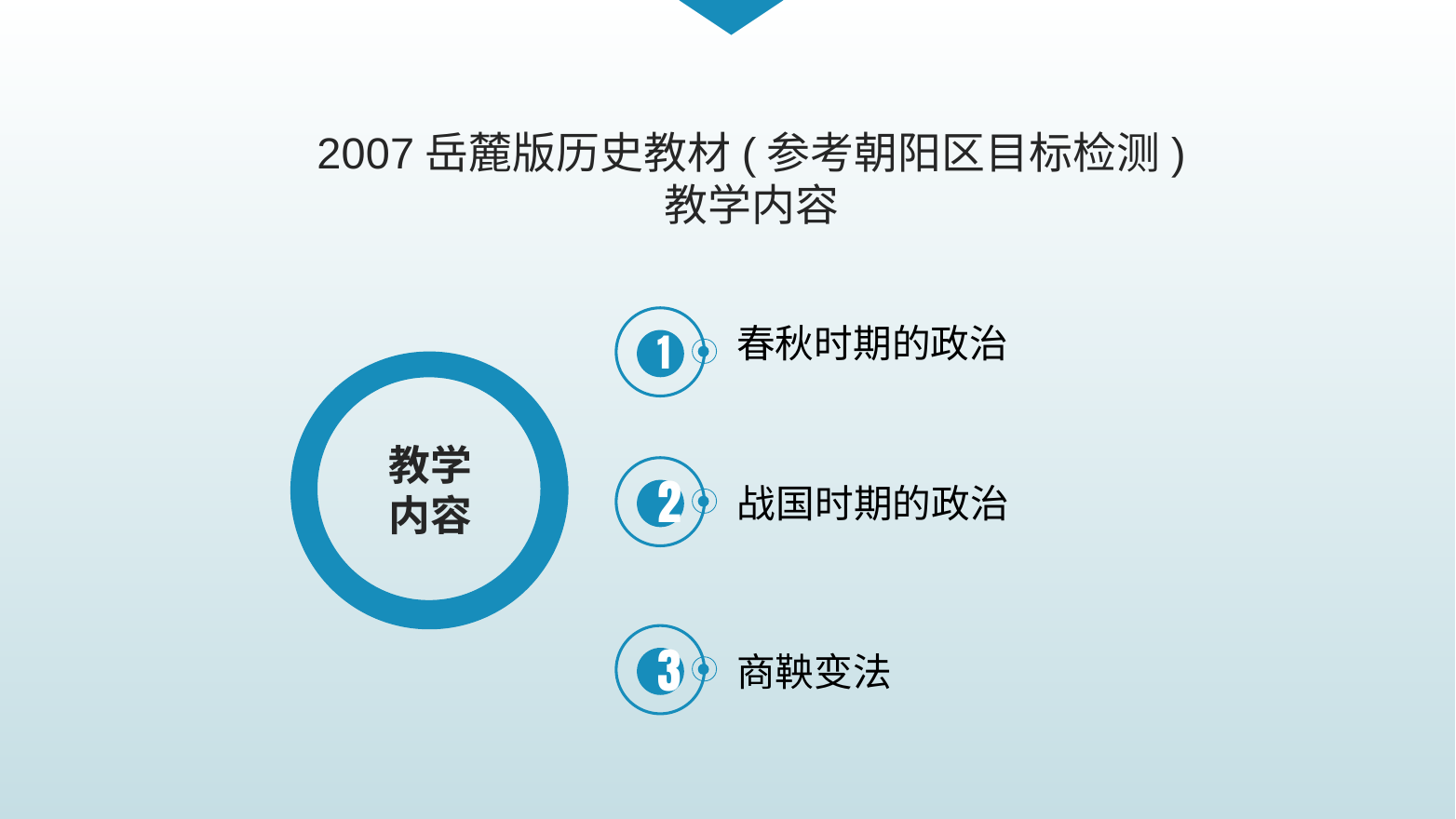

2007岳麓版历史教材(参考朝阳区目标检测)
教学内容

1

春秋时期的政治

教学
内容

2

战国时期的政治

3

商鞅变法